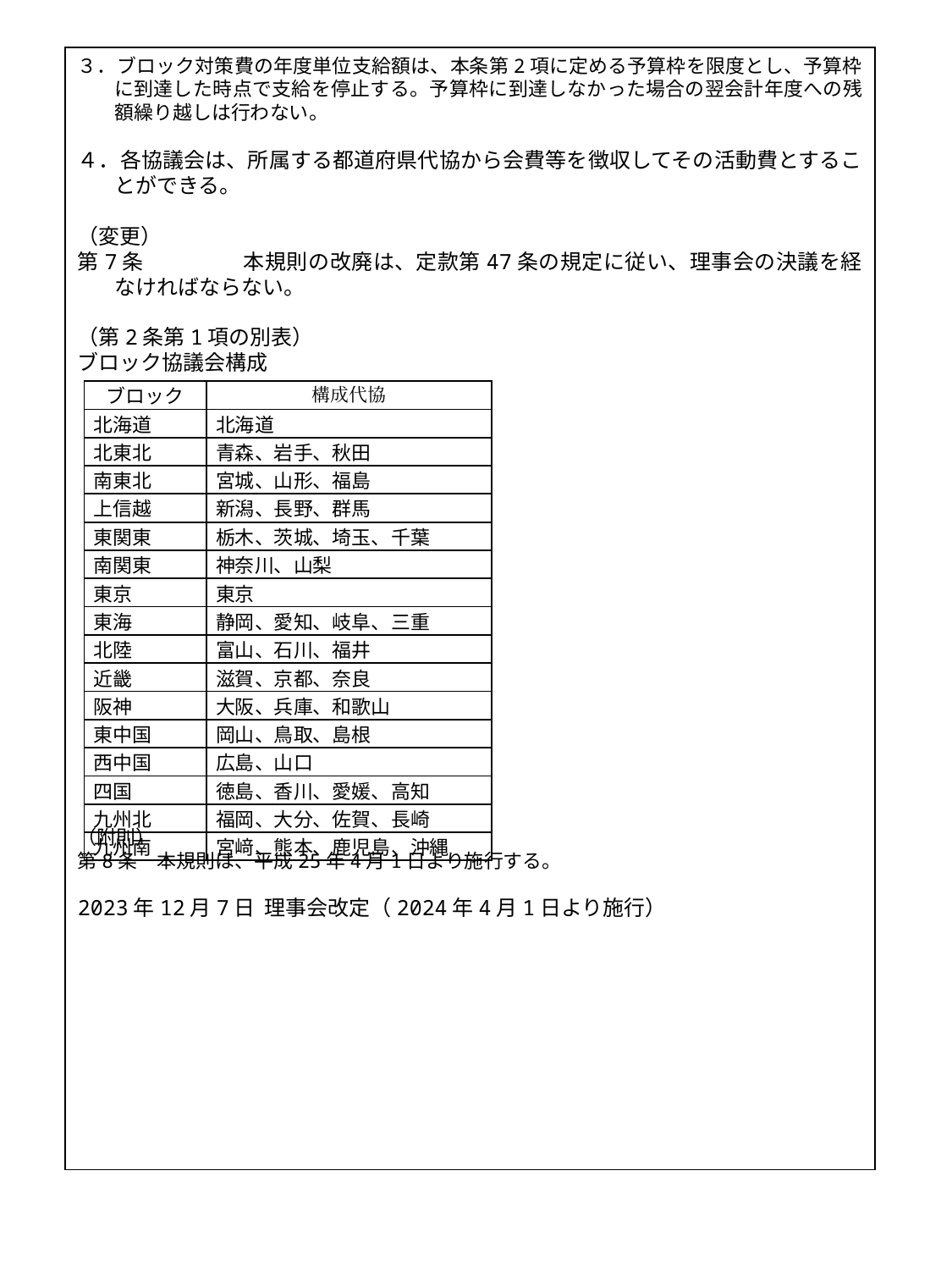

３．ブロック対策費の年度単位支給額は、本条第2項に定める予算枠を限度とし、予算枠に到達した時点で支給を停止する。予算枠に到達しなかった場合の翌会計年度への残額繰り越しは行わない。

４．各協議会は、所属する都道府県代協から会費等を徴収してその活動費とすることができる。

（変更）
第7条	本規則の改廃は、定款第47条の規定に従い、理事会の決議を経なければならない。

（第2条第1項の別表）
ブロック協議会構成

（附則）
第8条　本規則は、平成25年4月1日より施行する。

2023年12月7日  理事会改定（2024年4月1日より施行）

| ブロック | 構成代協 |
| --- | --- |
| 北海道 | 北海道 |
| 北東北 | 青森、岩手、秋田 |
| 南東北 | 宮城、山形、福島 |
| 上信越 | 新潟、長野、群馬 |
| 東関東 | 栃木、茨城、埼玉、千葉 |
| 南関東 | 神奈川、山梨 |
| 東京 | 東京 |
| 東海 | 静岡、愛知、岐阜、三重 |
| 北陸 | 富山、石川、福井 |
| 近畿 | 滋賀、京都、奈良 |
| 阪神 | 大阪、兵庫、和歌山 |
| 東中国 | 岡山、鳥取、島根 |
| 西中国 | 広島、山口 |
| 四国 | 徳島、香川、愛媛、高知 |
| 九州北 | 福岡、大分、佐賀、長崎 |
| 九州南 | 宮﨑、熊本、鹿児島、沖縄 |